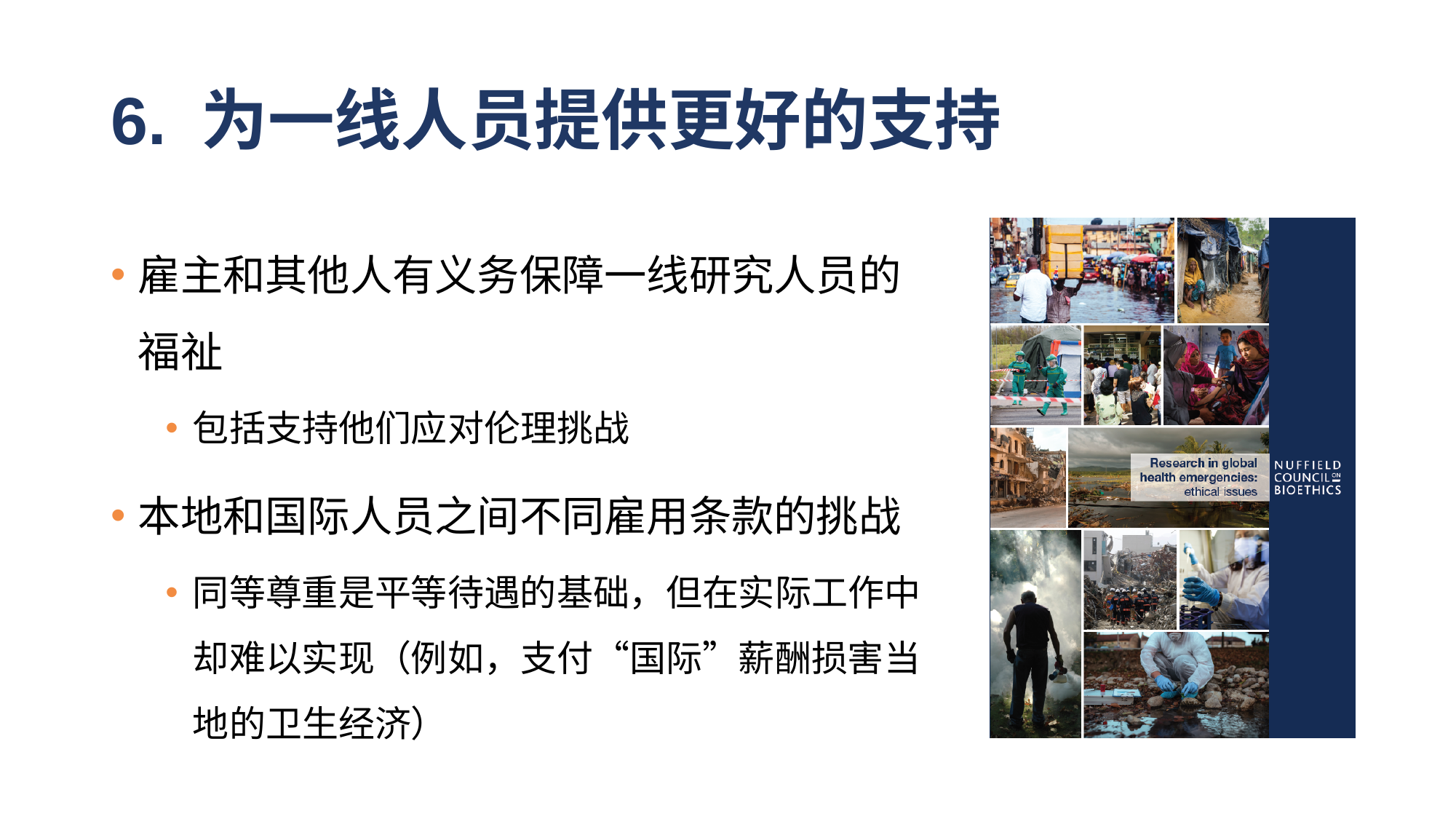

# 6. 为一线人员提供更好的支持
雇主和其他人有义务保障一线研究人员的福祉
包括支持他们应对伦理挑战
本地和国际人员之间不同雇用条款的挑战
同等尊重是平等待遇的基础，但在实际工作中却难以实现（例如，支付“国际”薪酬损害当地的卫生经济）